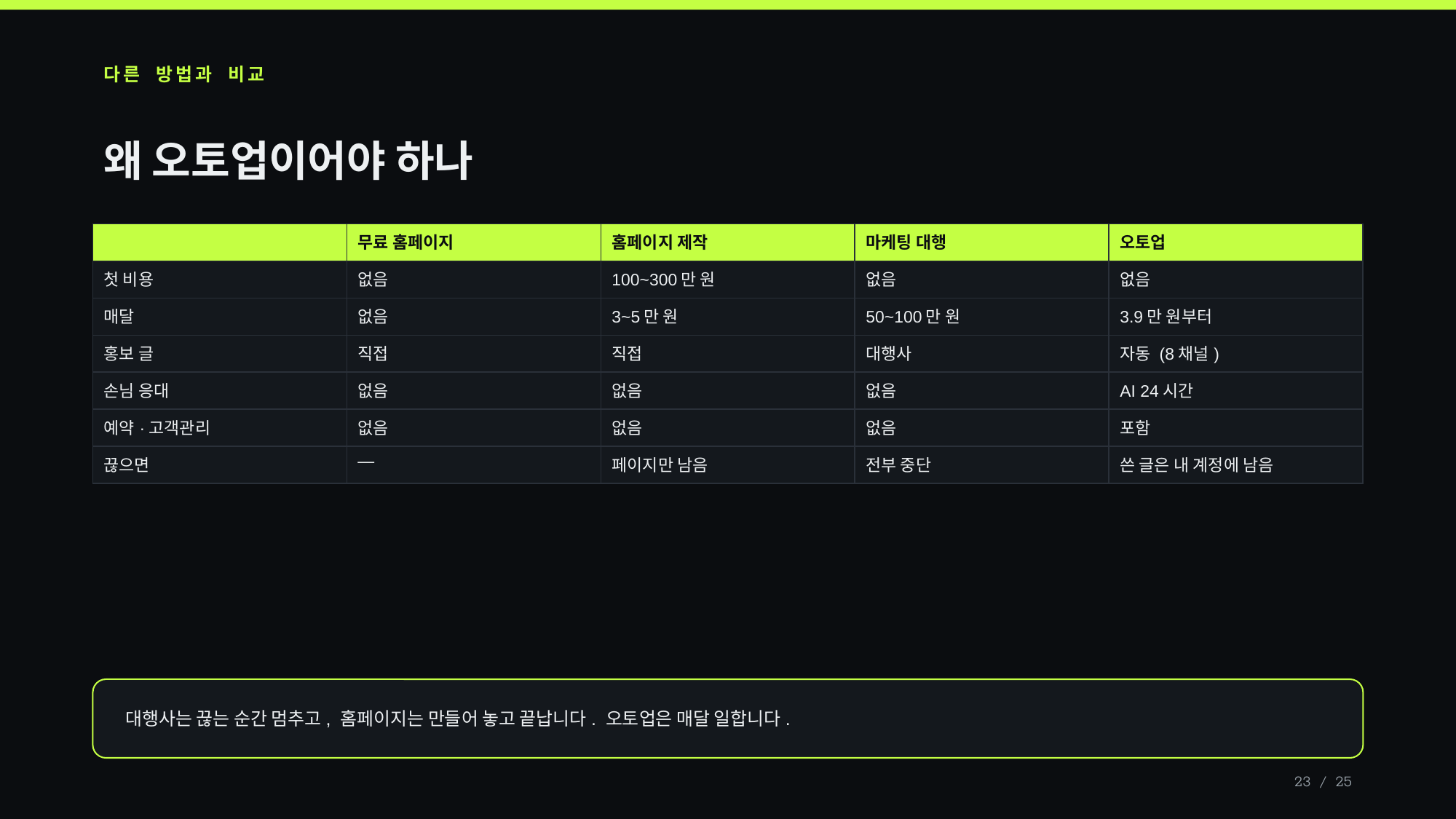

다른 방법과 비교
왜 오토업이어야 하나
|  | 무료 홈페이지 | 홈페이지 제작 | 마케팅 대행 | 오토업 |
| --- | --- | --- | --- | --- |
| 첫 비용 | 없음 | 100~300만 원 | 없음 | 없음 |
| 매달 | 없음 | 3~5만 원 | 50~100만 원 | 3.9만 원부터 |
| 홍보 글 | 직접 | 직접 | 대행사 | 자동 (8채널) |
| 손님 응대 | 없음 | 없음 | 없음 | AI 24시간 |
| 예약·고객관리 | 없음 | 없음 | 없음 | 포함 |
| 끊으면 | — | 페이지만 남음 | 전부 중단 | 쓴 글은 내 계정에 남음 |

대행사는 끊는 순간 멈추고, 홈페이지는 만들어 놓고 끝납니다. 오토업은 매달 일합니다.
23 / 25